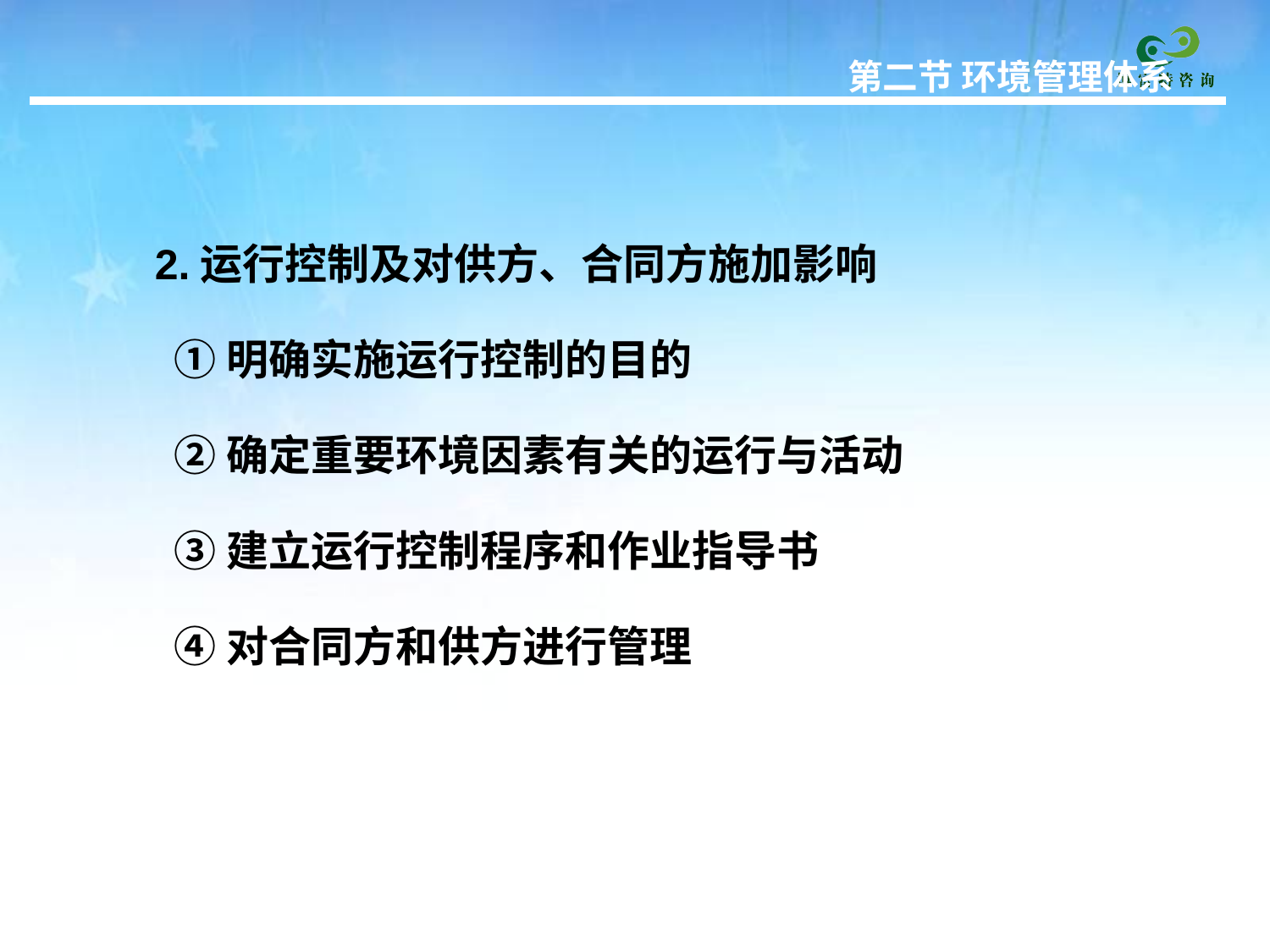

第二节 环境管理体系
    2.运行控制及对供方、合同方施加影响
       ①明确实施运行控制的目的
       ②确定重要环境因素有关的运行与活动
       ③建立运行控制程序和作业指导书
       ④对合同方和供方进行管理